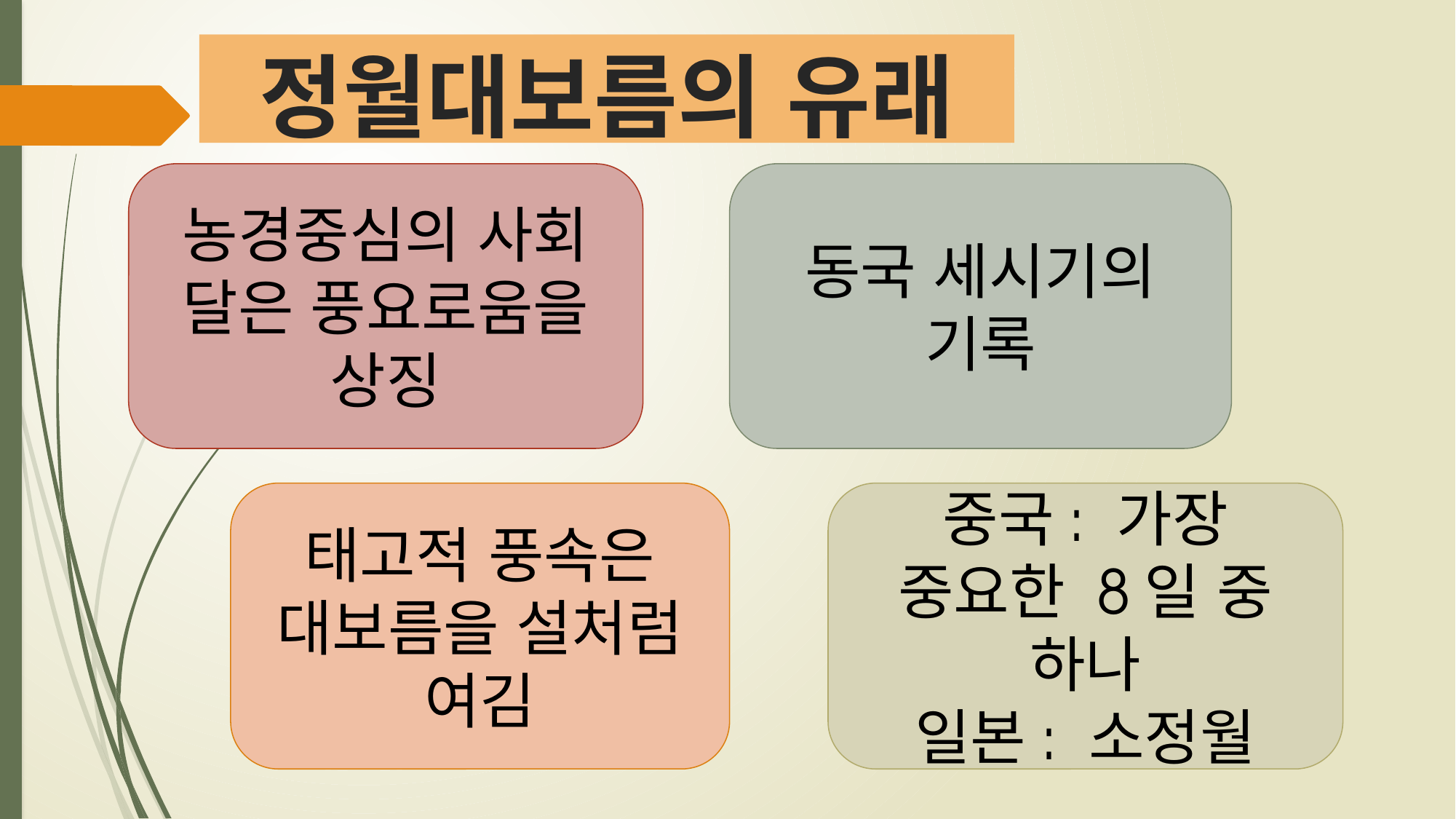

# 정월대보름의 유래
농경중심의 사회
달은 풍요로움을 상징
동국 세시기의 기록
태고적 풍속은 대보름을 설처럼 여김
중국: 가장 중요한 8일 중 하나
일본: 소정월